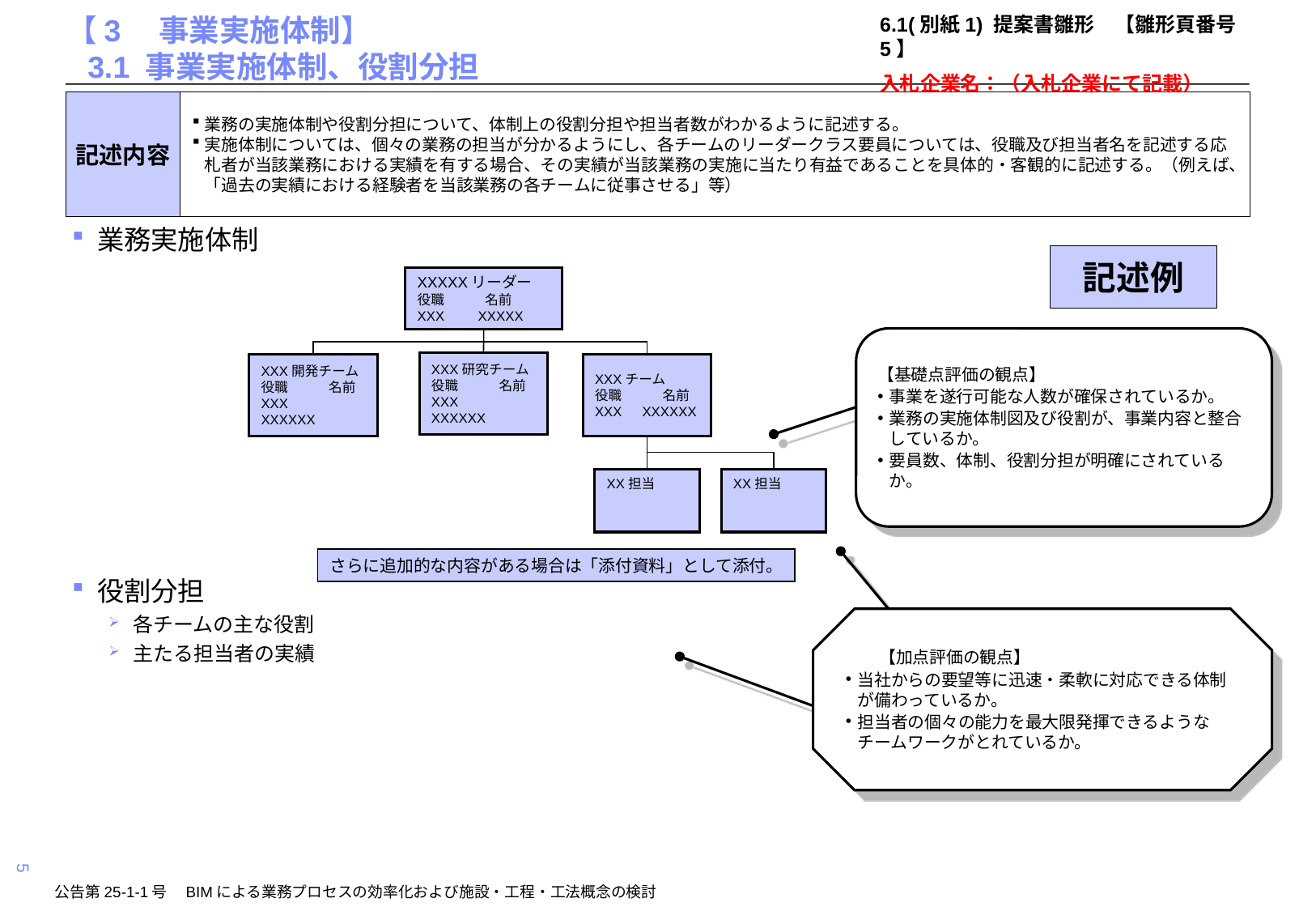

6.1(別紙1) 提案書雛形　【雛形頁番号5】
入札企業名：（入札企業にて記載）
# 【3　事業実施体制】 3.1 事業実施体制、役割分担
記述内容
業務の実施体制や役割分担について、体制上の役割分担や担当者数がわかるように記述する。
実施体制については、個々の業務の担当が分かるようにし、各チームのリーダークラス要員については、役職及び担当者名を記述する応札者が当該業務における実績を有する場合、その実績が当該業務の実施に当たり有益であることを具体的・客観的に記述する。（例えば、「過去の実績における経験者を当該業務の各チームに従事させる」等）

業務実施体制

役割分担
各チームの主な役割
主たる担当者の実績

記述例
XXXXXリーダー
役職　　　名前
XXX　　XXXXX
XXX研究チーム
役職　　　名前
XXX　　XXXXXX
XXX開発チーム
役職　　　名前
XXX　　XXXXXX
XXXチーム
役職　　　名前
XXX　XXXXXX

XX担当

XX担当
【基礎点評価の観点】
事業を遂行可能な人数が確保されているか。
業務の実施体制図及び役割が、事業内容と整合しているか。
要員数、体制、役割分担が明確にされているか。
さらに追加的な内容がある場合は「添付資料」として添付。

　　【加点評価の観点】
当社からの要望等に迅速・柔軟に対応できる体制が備わっているか。
担当者の個々の能力を最大限発揮できるようなチームワークがとれているか。

5